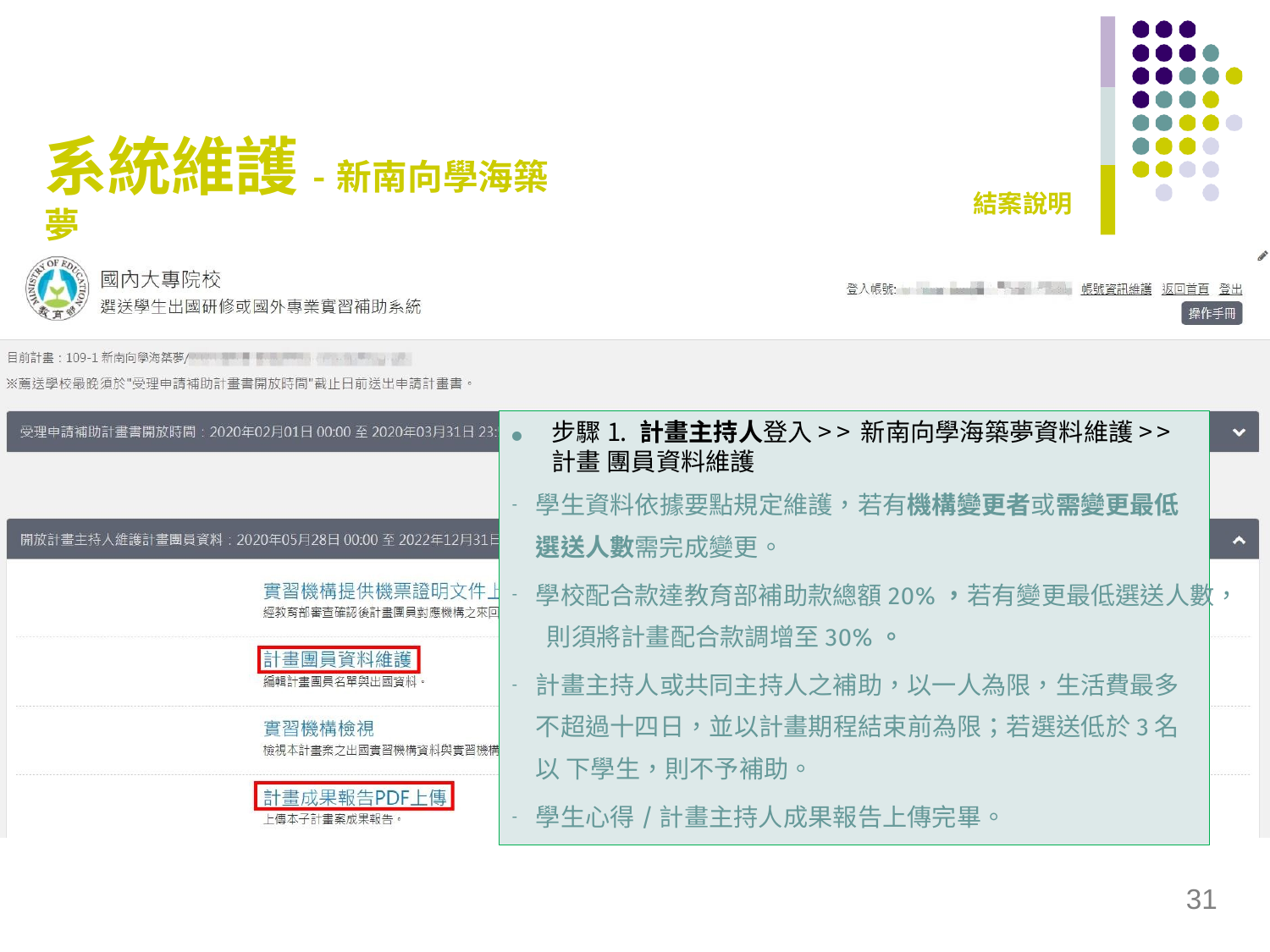

# 系統維護-新南向學海築夢
結案說明

⚫	步驟1. 計畫主持人登入>>新南向學海築夢資料維護>>計畫 團員資料維護
學生資料依據要點規定維護，若有機構變更者或需變更最低
選送人數需完成變更。
學校配合款達教育部補助款總額20%，若有變更最低選送人數，  則須將計畫配合款調增至30%。
計畫主持人或共同主持人之補助，以一人為限，生活費最多 不超過十四日，並以計畫期程結束前為限；若選送低於3名以 下學生，則不予補助。
學生心得/計畫主持人成果報告上傳完畢。
31